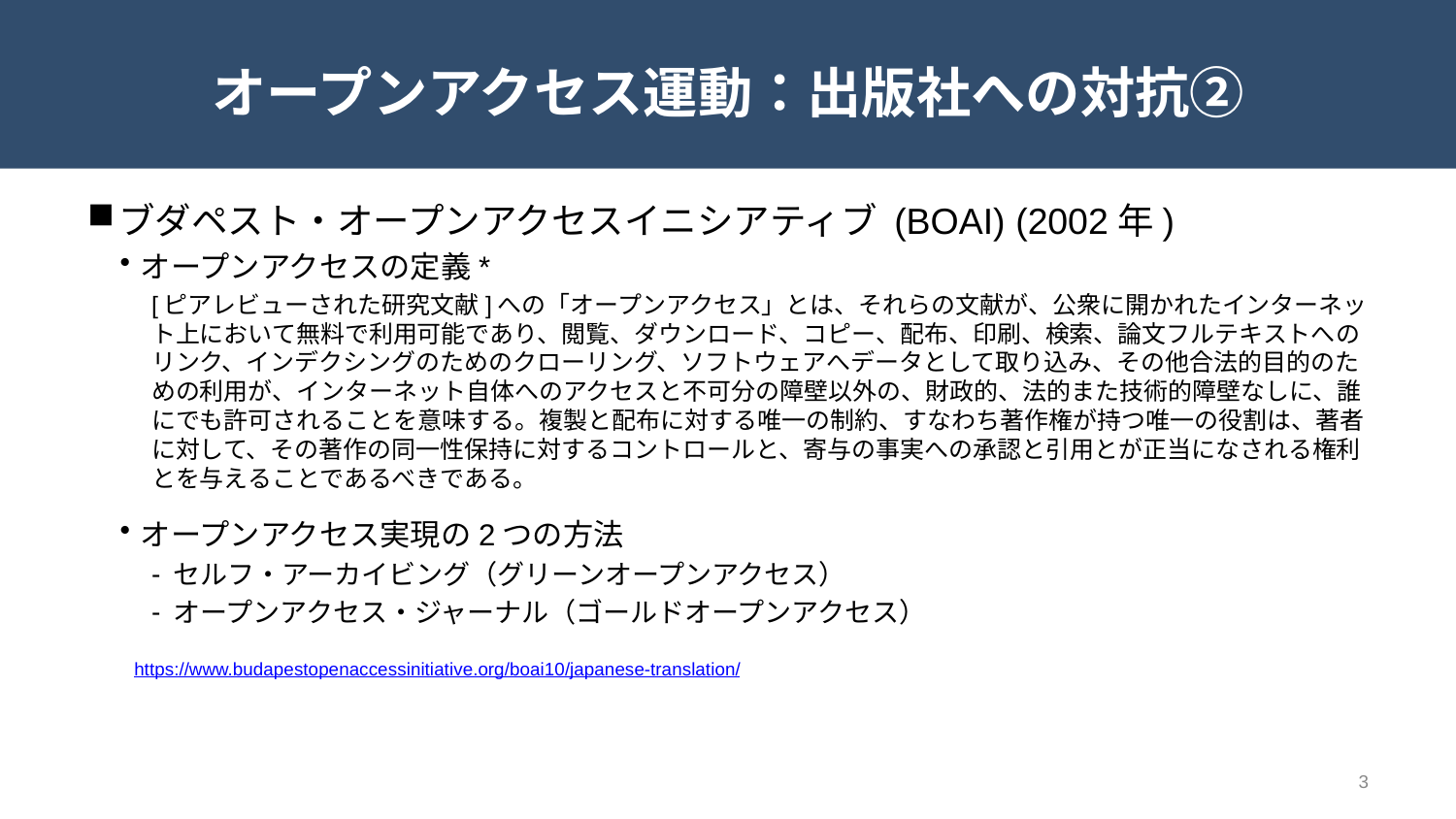

# オープンアクセス運動：出版社への対抗②
ブダペスト・オープンアクセスイニシアティブ (BOAI) (2002年)
オープンアクセスの定義*
[ピアレビューされた研究文献]への「オープンアクセス」とは、それらの文献が、公衆に開かれたインターネット上において無料で利用可能であり、閲覧、ダウンロード、コピー、配布、印刷、検索、論文フルテキストへのリンク、インデクシングのためのクローリング、ソフトウェアへデータとして取り込み、その他合法的目的のための利用が、インターネット自体へのアクセスと不可分の障壁以外の、財政的、法的また技術的障壁なしに、誰にでも許可されることを意味する。複製と配布に対する唯一の制約、すなわち著作権が持つ唯一の役割は、著者に対して、その著作の同一性保持に対するコントロールと、寄与の事実への承認と引用とが正当になされる権利とを与えることであるべきである。

オープンアクセス実現の2つの方法
セルフ・アーカイビング（グリーンオープンアクセス）
オープンアクセス・ジャーナル（ゴールドオープンアクセス）
　https://www.budapestopenaccessinitiative.org/boai10/japanese-translation/
3